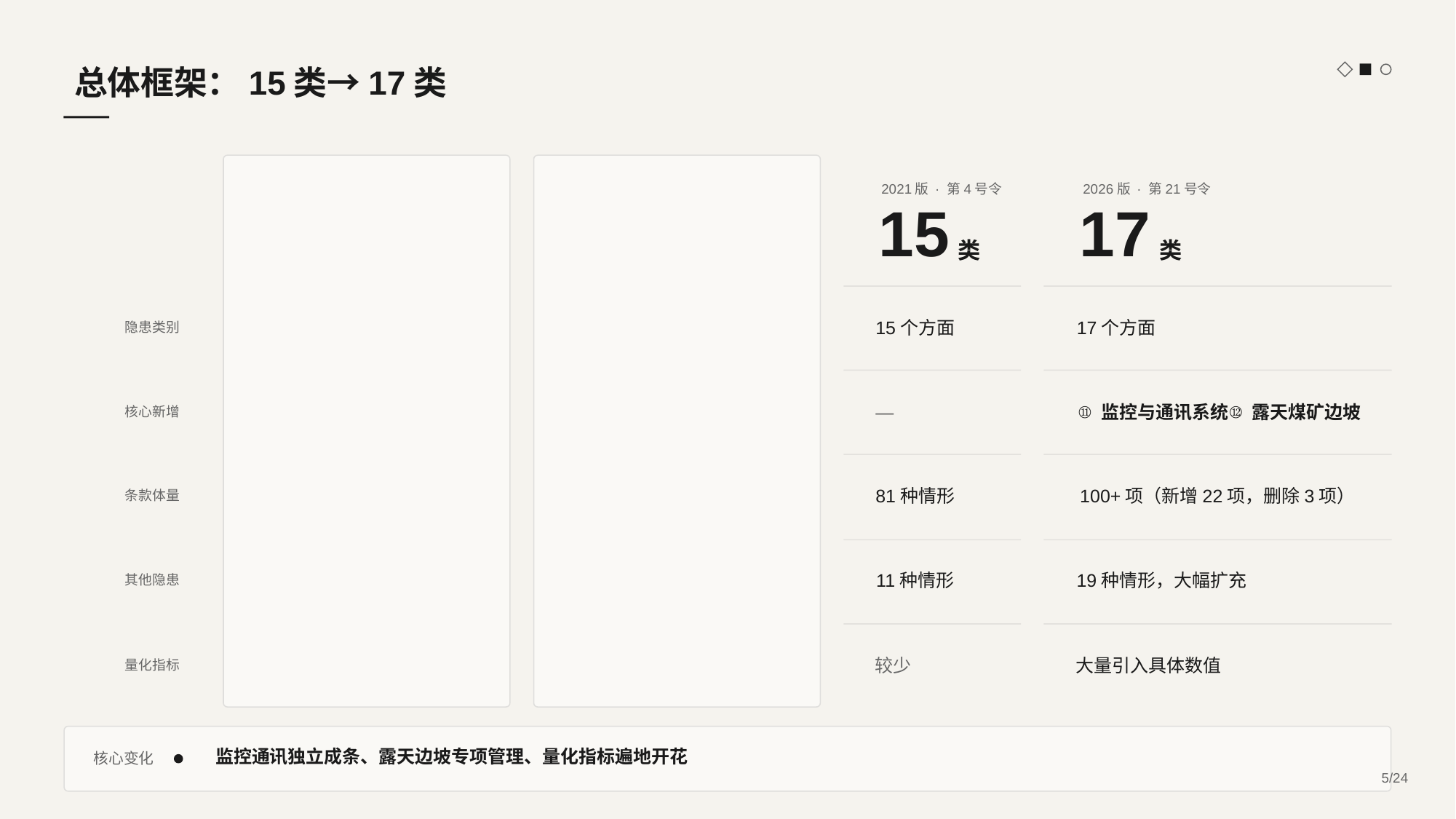

总体框架：15类→17类

2021版 · 第4号令
2026版 · 第21号令
15
17
类
类

15个方面
17个方面
隐患类别

⑪
⑫
—
 监控与通讯系统
 露天煤矿边坡
核心新增

81种情形
100+项（新增22项，删除3项）
条款体量

11种情形
19种情形，大幅扩充
其他隐患

较少
大量引入具体数值
量化指标

监控通讯独立成条、露天边坡专项管理、量化指标遍地开花
核心变化

5/24